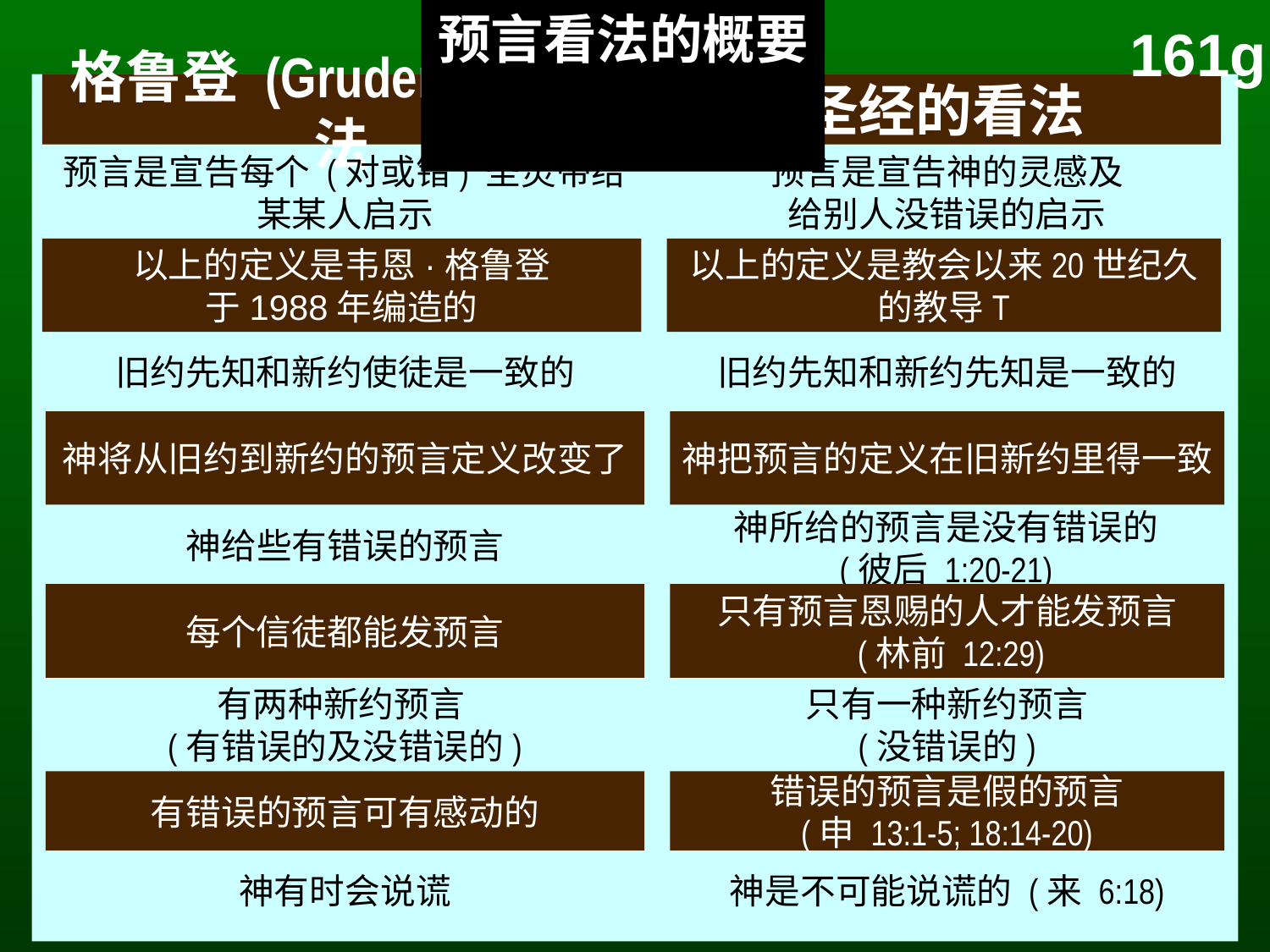

预言看法的概要
161g
格鲁登 (Grudem) 的看法
圣经的看法

预言是宣告每个 (对或错) 圣灵带给某某人启示

预言是宣告神的灵感及
给别人没错误的启示
以上的定义是韦恩·格鲁登
于1988年编造的
以上的定义是教会以来20世纪久
的教导T

旧约先知和新约使徒是一致的

旧约先知和新约先知是一致的
神将从旧约到新约的预言定义改变了
神把预言的定义在旧新约里得一致

神给些有错误的预言

神所给的预言是没有错误的
(彼后 1:20-21)
每个信徒都能发预言
只有预言恩赐的人才能发预言
 (林前 12:29)

有两种新约预言
(有错误的及没错误的)

只有一种新约预言
(没错误的)
有错误的预言可有感动的
错误的预言是假的预言
(申 13:1-5; 18:14-20)

神有时会说谎

神是不可能说谎的 (来 6:18)